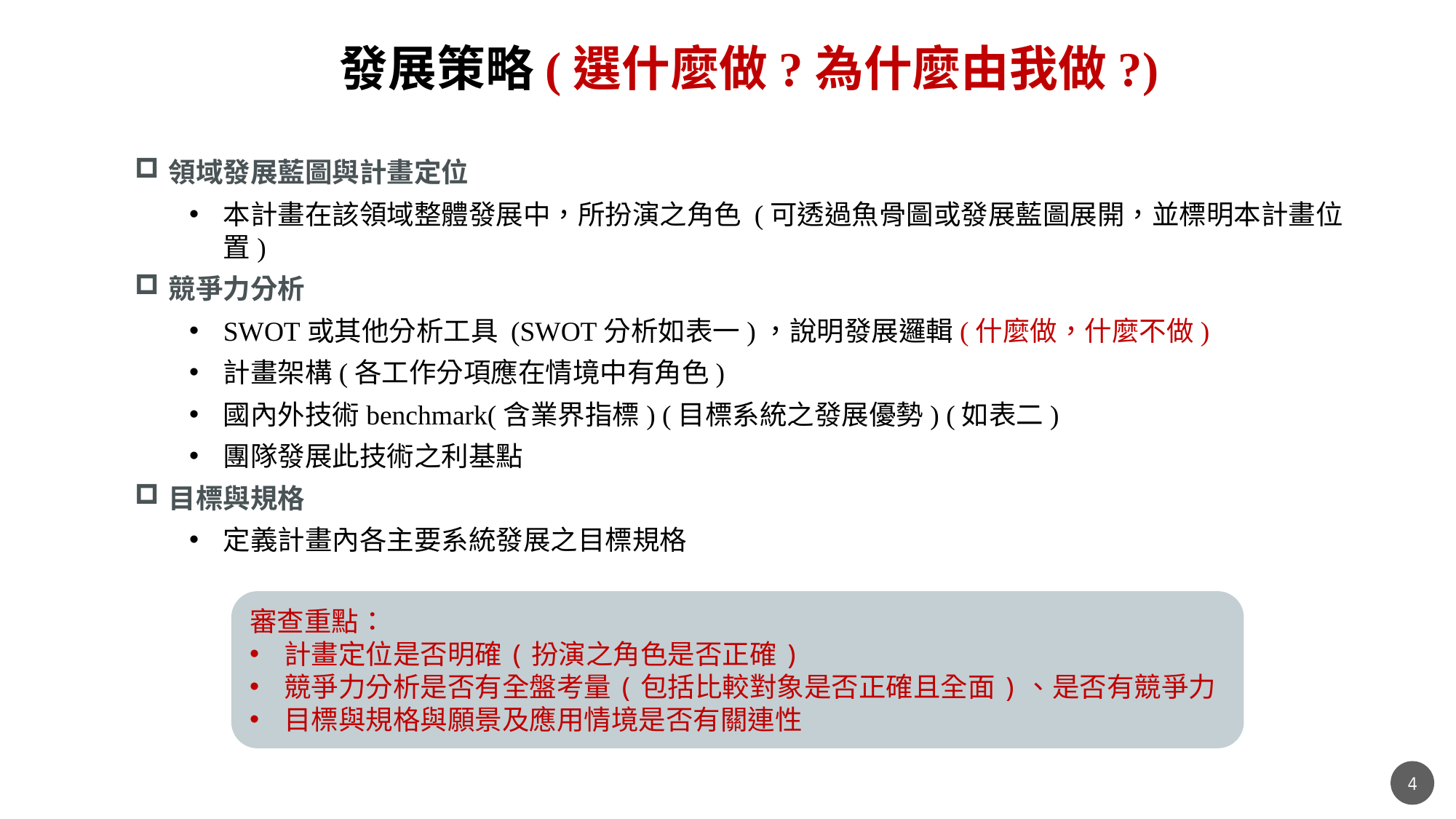

發展策略(選什麼做?為什麼由我做?)
領域發展藍圖與計畫定位
本計畫在該領域整體發展中，所扮演之角色 (可透過魚骨圖或發展藍圖展開，並標明本計畫位置)
競爭力分析
SWOT或其他分析工具 (SWOT分析如表一)，說明發展邏輯(什麼做，什麼不做)
計畫架構(各工作分項應在情境中有角色)
國內外技術benchmark(含業界指標) (目標系統之發展優勢) (如表二)
團隊發展此技術之利基點
目標與規格
定義計畫內各主要系統發展之目標規格
審查重點：
計畫定位是否明確(扮演之角色是否正確)
競爭力分析是否有全盤考量(包括比較對象是否正確且全面)、是否有競爭力
目標與規格與願景及應用情境是否有關連性
4